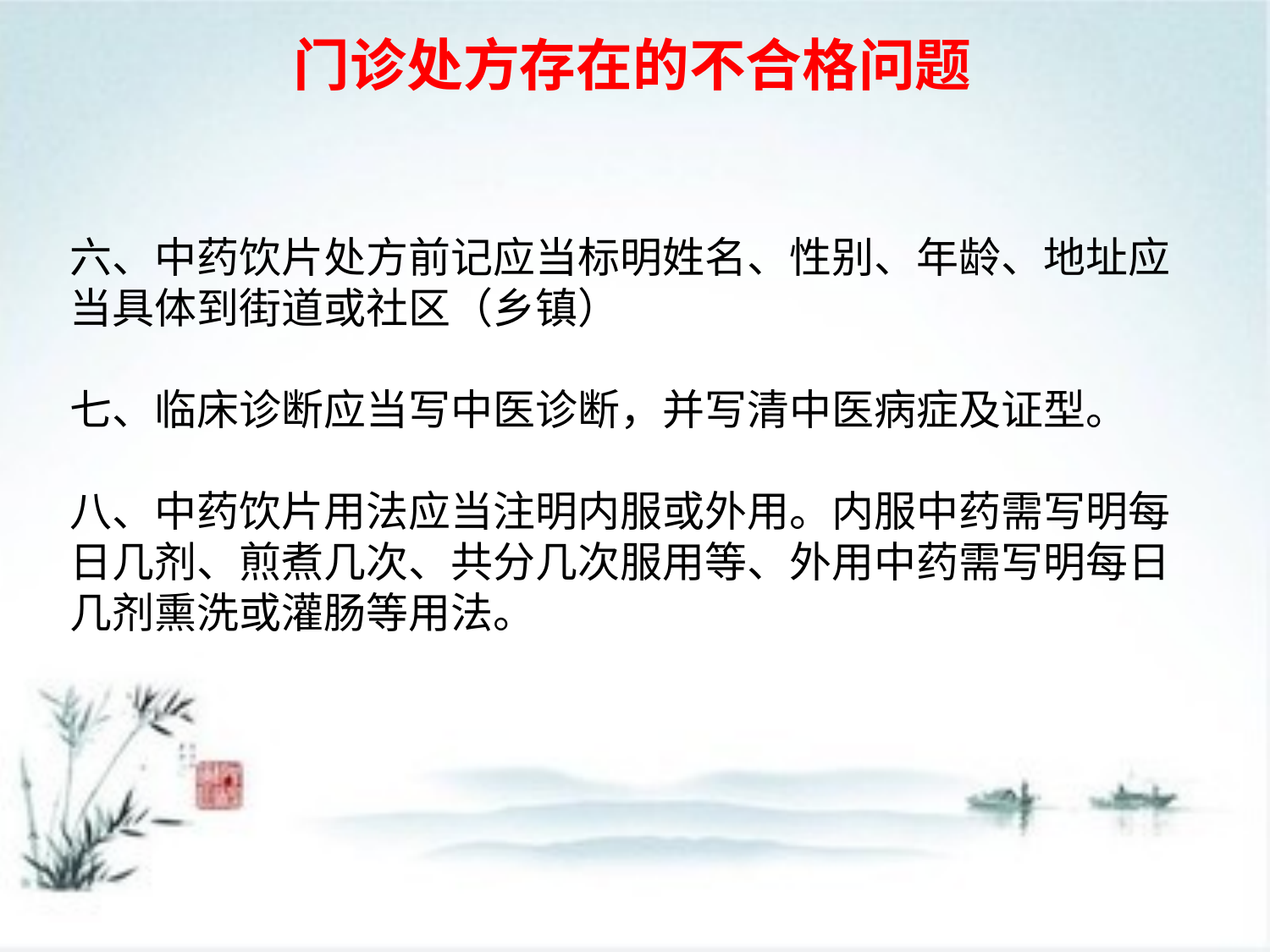

门诊处方存在的不合格问题
六、中药饮片处方前记应当标明姓名、性别、年龄、地址应当具体到街道或社区（乡镇）

七、临床诊断应当写中医诊断，并写清中医病症及证型。

八、中药饮片用法应当注明内服或外用。内服中药需写明每日几剂、煎煮几次、共分几次服用等、外用中药需写明每日几剂熏洗或灌肠等用法。